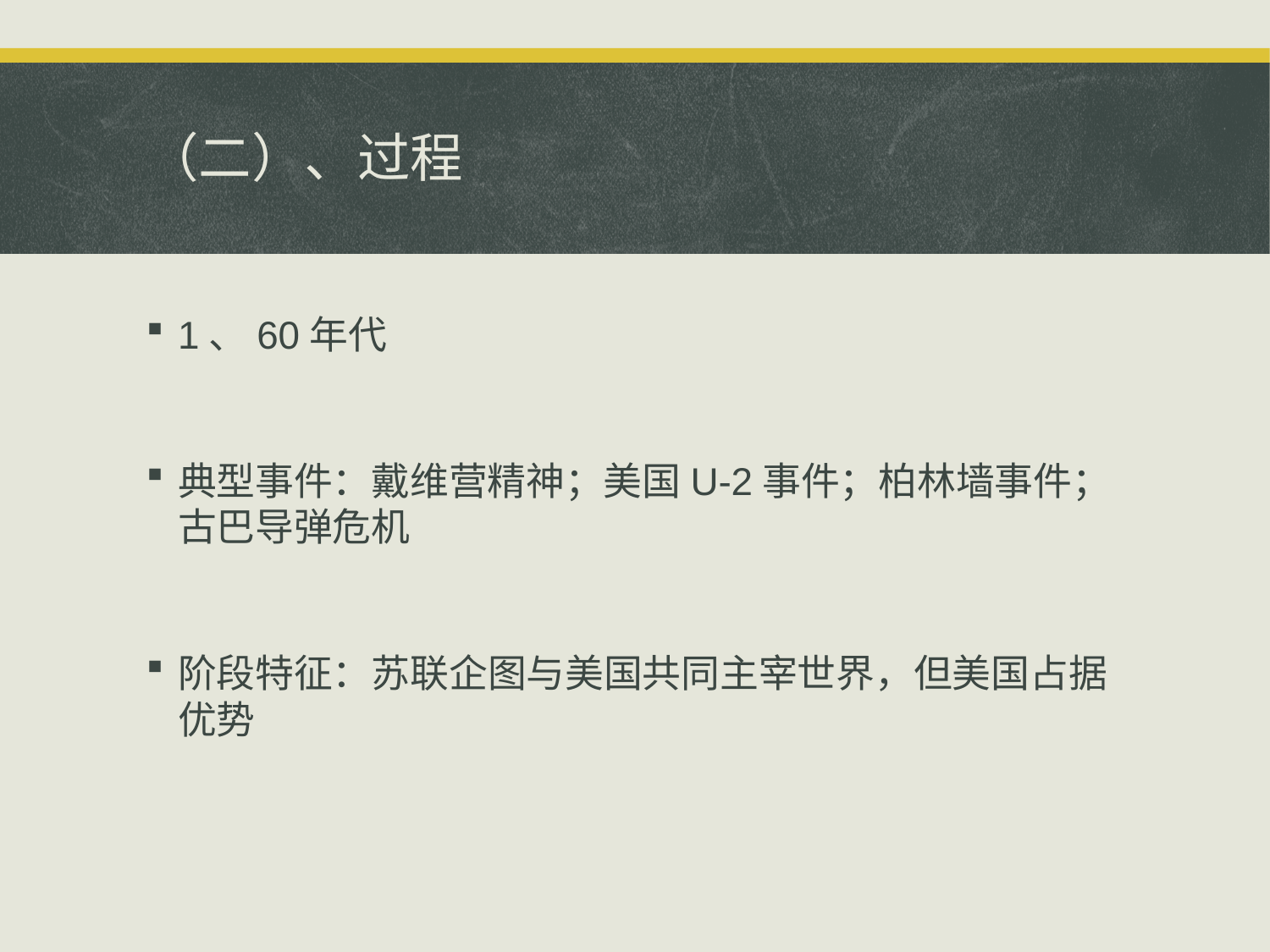

# （二）、过程
1、60年代

典型事件：戴维营精神；美国U-2事件；柏林墙事件；古巴导弹危机

阶段特征：苏联企图与美国共同主宰世界，但美国占据优势